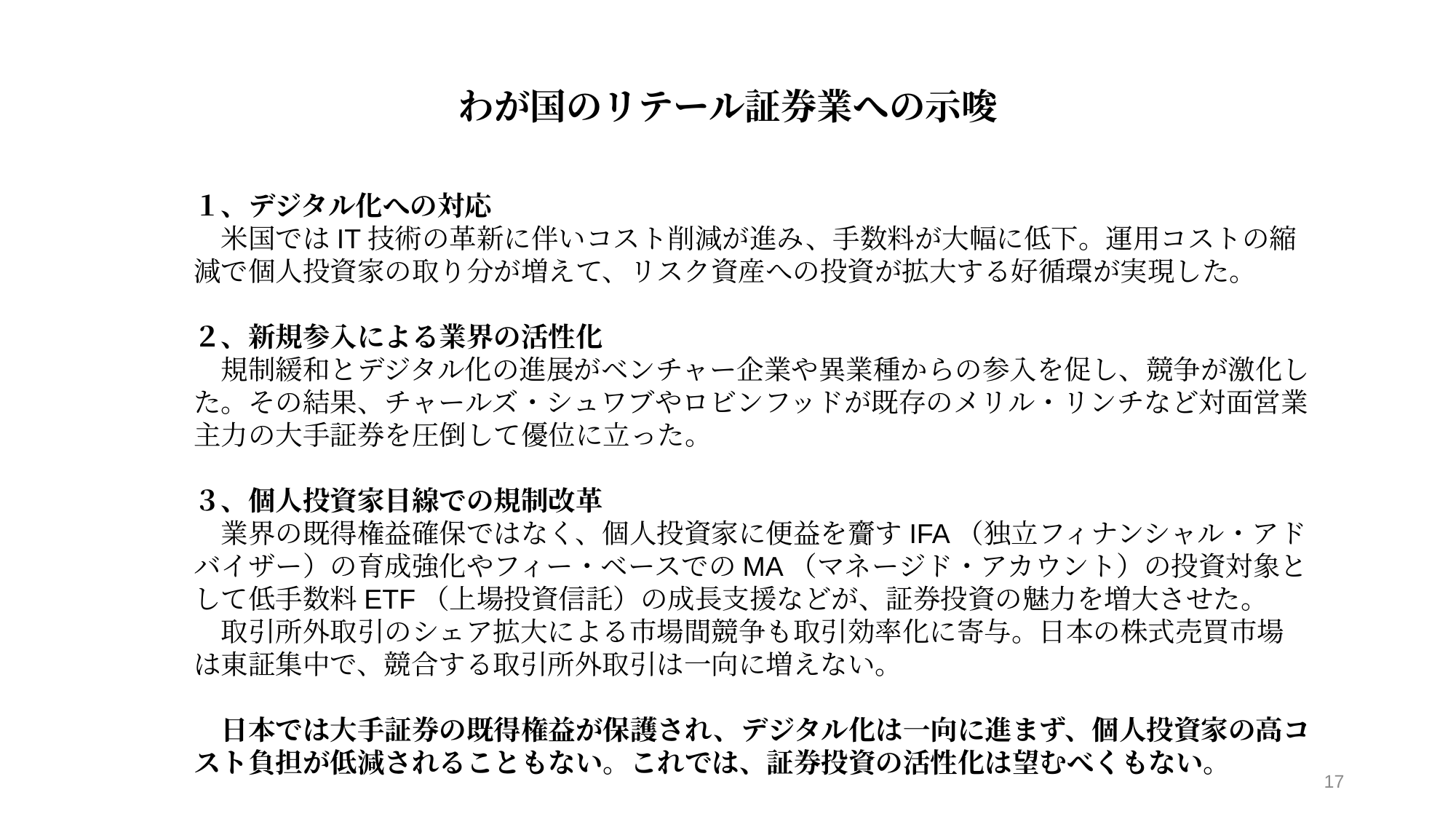

# わが国のリテール証券業への示唆
１、デジタル化への対応
　米国ではIT技術の革新に伴いコスト削減が進み、手数料が大幅に低下。運用コストの縮減で個人投資家の取り分が増えて、リスク資産への投資が拡大する好循環が実現した。
２、新規参入による業界の活性化
　規制緩和とデジタル化の進展がベンチャー企業や異業種からの参入を促し、競争が激化した。その結果、チャールズ・シュワブやロビンフッドが既存のメリル・リンチなど対面営業主力の大手証券を圧倒して優位に立った。
３、個人投資家目線での規制改革
　業界の既得権益確保ではなく、個人投資家に便益を齎すIFA（独立フィナンシャル・アドバイザー）の育成強化やフィー・ベースでのMA（マネージド・アカウント）の投資対象として低手数料ETF（上場投資信託）の成長支援などが、証券投資の魅力を増大させた。
　取引所外取引のシェア拡大による市場間競争も取引効率化に寄与。日本の株式売買市場は東証集中で、競合する取引所外取引は一向に増えない。

　日本では大手証券の既得権益が保護され、デジタル化は一向に進まず、個人投資家の高コスト負担が低減されることもない。これでは、証券投資の活性化は望むべくもない。
17